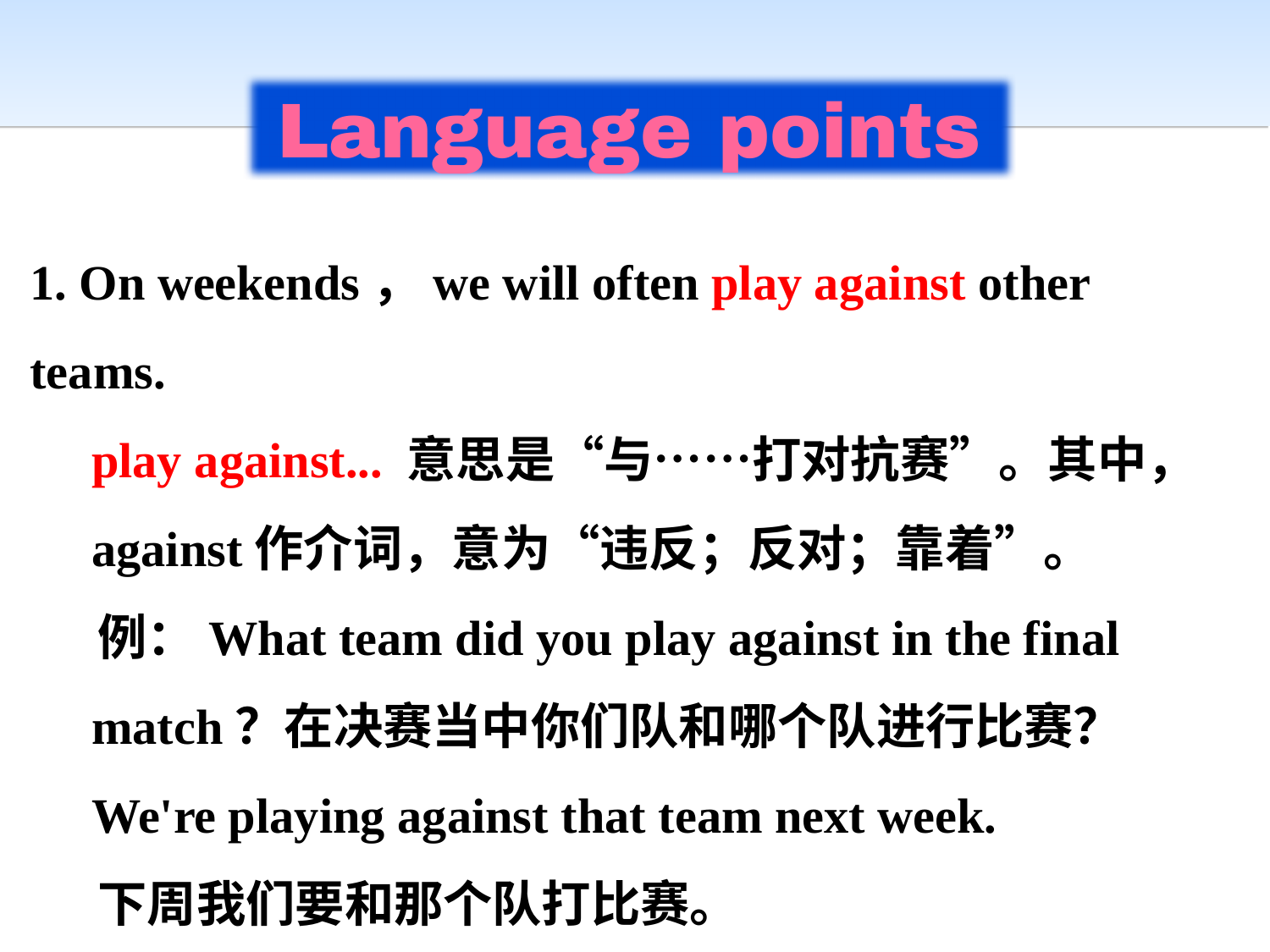

Language points
1. On weekends，we will often play against other teams.
     play against... 意思是“与……打对抗赛”。其中，
     against作介词，意为“违反；反对；靠着”。
     例：What team did you play against in the final
     match？在决赛当中你们队和哪个队进行比赛？
     We're playing against that team next week.
     下周我们要和那个队打比赛。